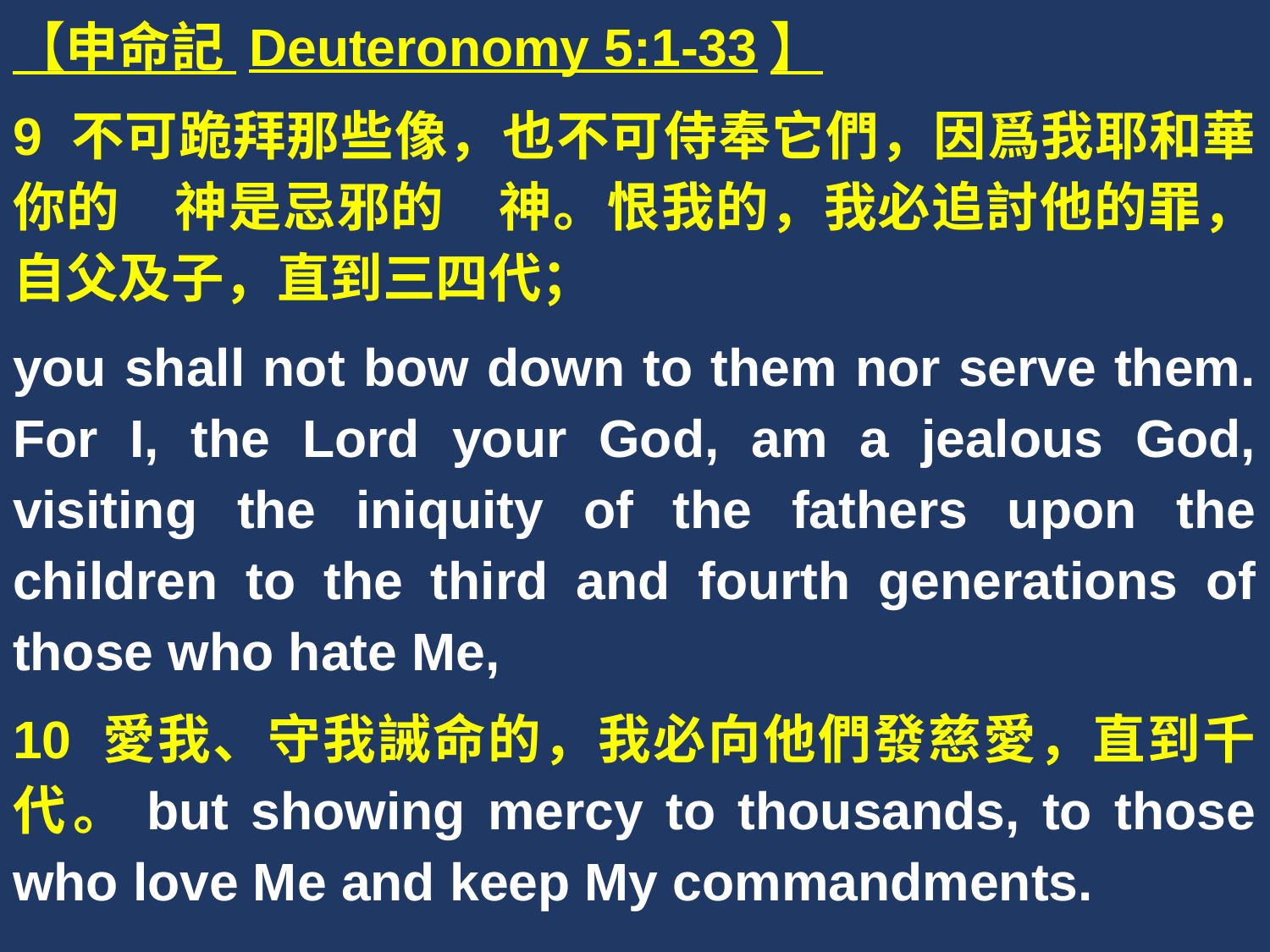

【申命記 Deuteronomy 5:1-33】
9 不可跪拜那些像，也不可侍奉它們，因爲我耶和華你的　神是忌邪的　神。恨我的，我必追討他的罪，自父及子，直到三四代；
you shall not bow down to them nor serve them. For I, the Lord your God, am a jealous God, visiting the iniquity of the fathers upon the children to the third and fourth generations of those who hate Me,
10 愛我、守我誡命的，我必向他們發慈愛，直到千代。but showing mercy to thousands, to those who love Me and keep My commandments.